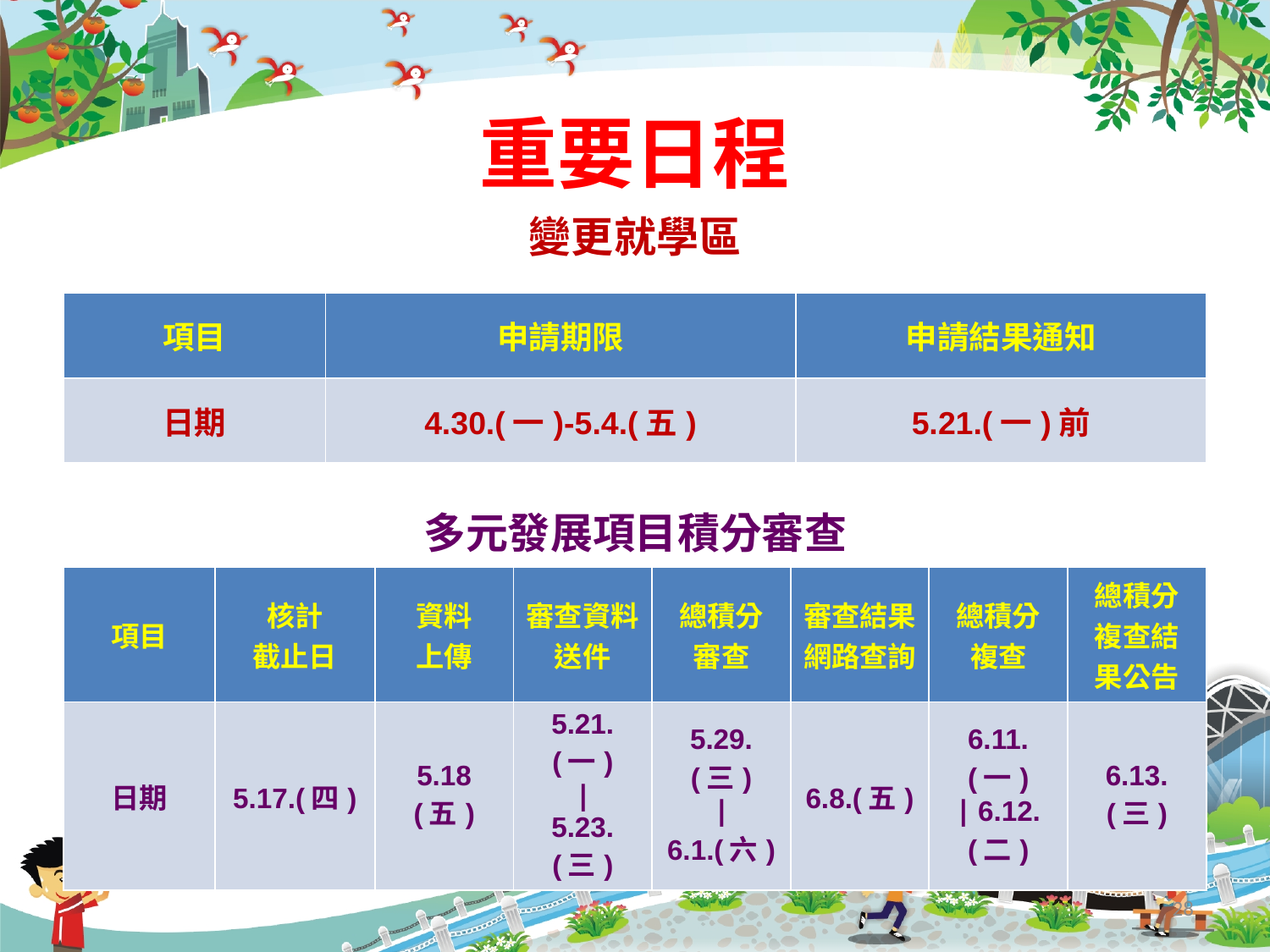

# 重要日程
變更就學區
| 項目 | 申請期限 | 申請結果通知 |
| --- | --- | --- |
| 日期 | 4.30.(一)-5.4.(五) | 5.21.(一)前 |
多元發展項目積分審查
| 項目 | 核計 截止日 | 資料 上傳 | 審查資料送件 | 總積分 審查 | 審查結果網路查詢 | 總積分 複查 | 總積分 複查結 果公告 |
| --- | --- | --- | --- | --- | --- | --- | --- |
| 日期 | 5.17.(四) | 5.18(五) | 5.21.(一) ∣ 5.23.(三) | 5.29.(三) ∣ 6.1.(六) | 6.8.(五) | 6.11.(一) ∣ 6.12.(二) | 6.13.(三) |
28